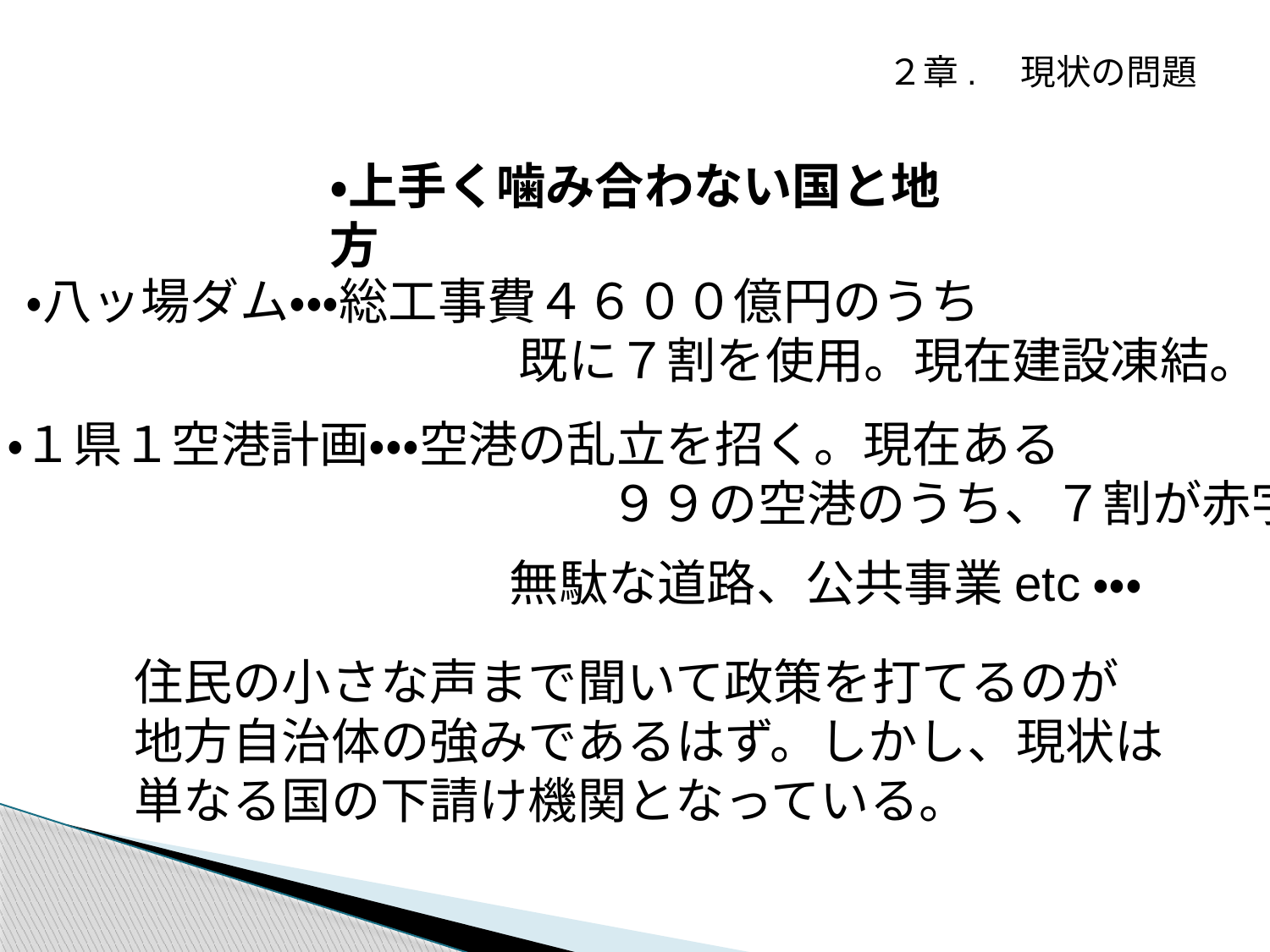

２章.　現状の問題
・上手く噛み合わない国と地方
・八ッ場ダム・・・総工事費４６００億円のうち
　　　　　　　　　　既に７割を使用。現在建設凍結。
・１県１空港計画・・・空港の乱立を招く。現在ある
　　　　　　　　　　　　 ９９の空港のうち、７割が赤字
無駄な道路、公共事業etc・・・
住民の小さな声まで聞いて政策を打てるのが
地方自治体の強みであるはず。しかし、現状は
単なる国の下請け機関となっている。